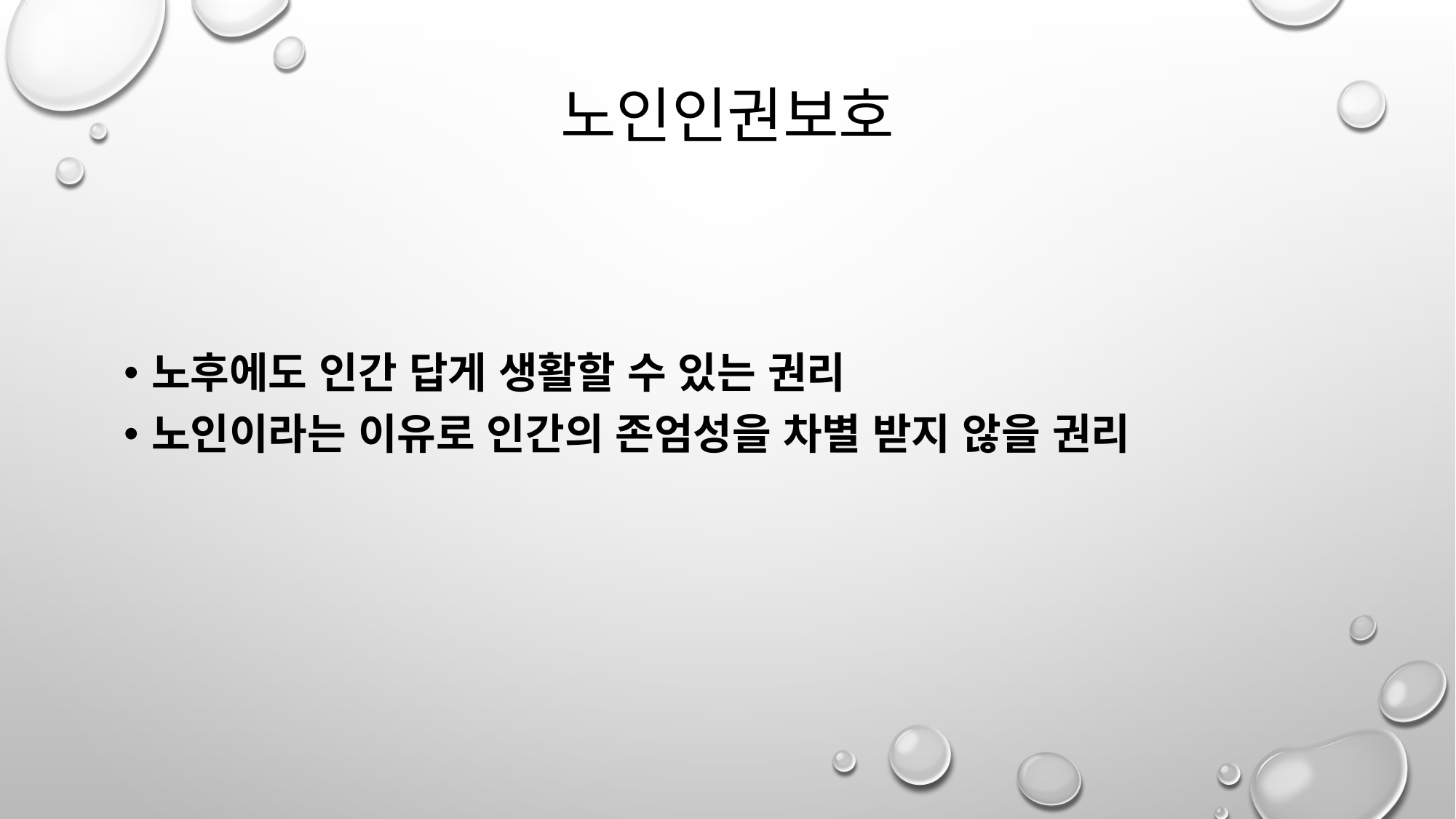

노인인권보호

노후에도 인간 답게 생활할 수 있는 권리
노인이라는 이유로 인간의 존엄성을 차별 받지 않을 권리